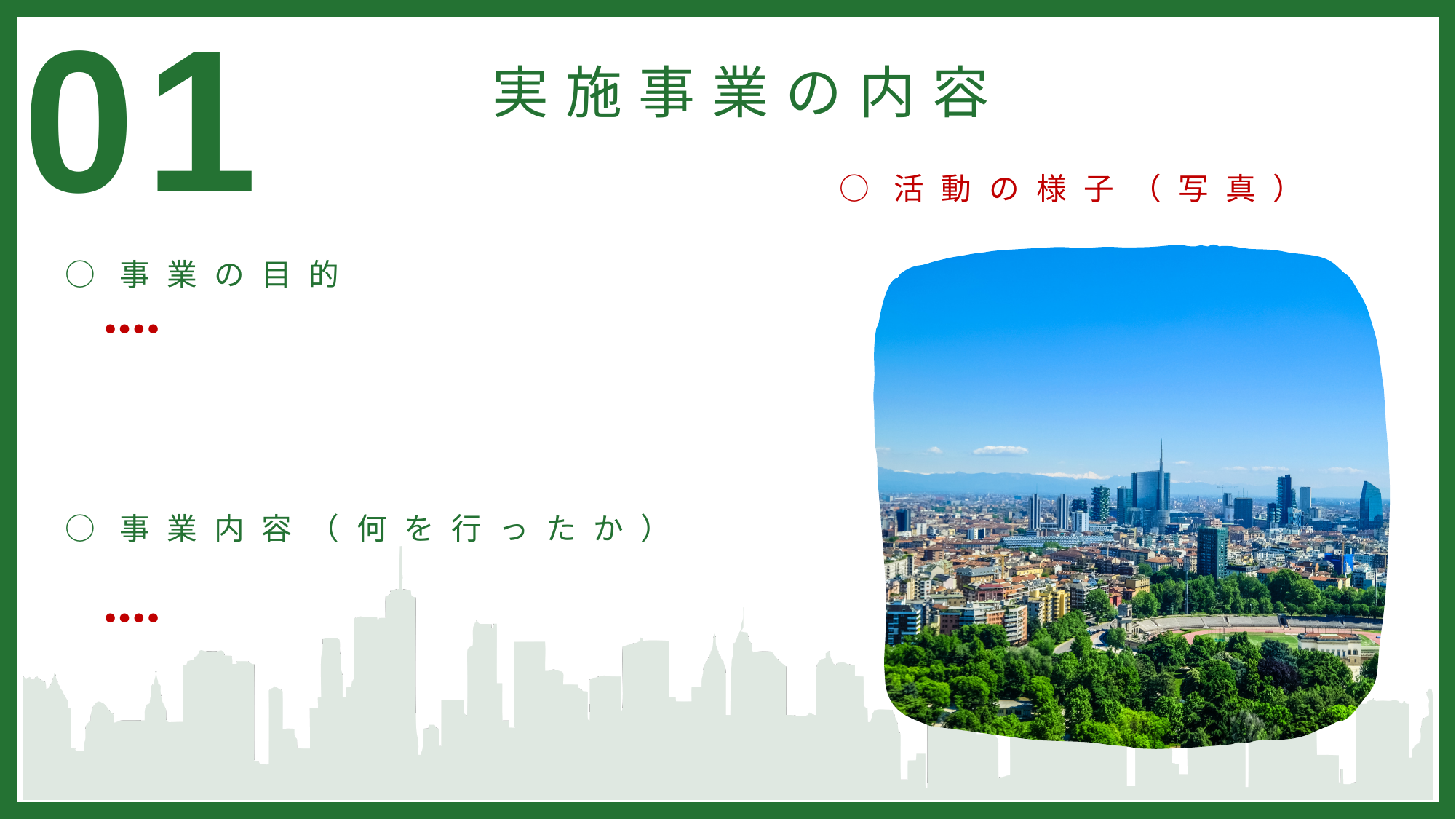

01
実施事業の内容
○活動の様子（写真）
○事業の目的

●●●●
○事業内容（何を行ったか）

●●●●